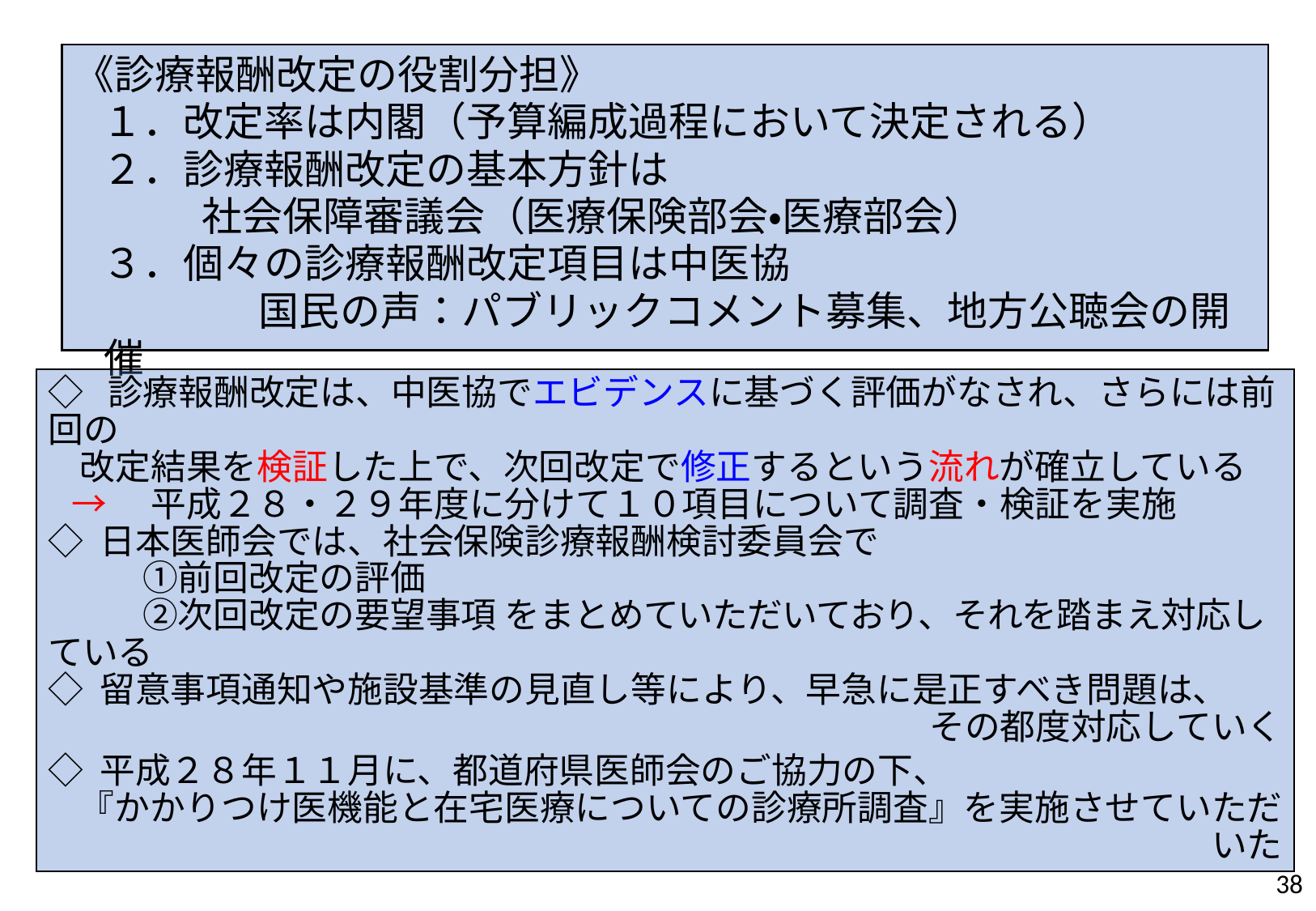

《診療報酬改定の役割分担》
  １．改定率は内閣（予算編成過程において決定される）
  ２．診療報酬改定の基本方針は
             社会保障審議会（医療保険部会・医療部会）
  ３．個々の診療報酬改定項目は中医協
　　　       国民の声：パブリックコメント募集、地方公聴会の開催
◇  診療報酬改定は、中医協でエビデンスに基づく評価がなされ、さらには前回の
   改定結果を検証した上で、次回改定で修正するという流れが確立している
   →　平成２８・２９年度に分けて１０項目について調査・検証を実施
◇ 日本医師会では、社会保険診療報酬検討委員会で
　　   ①前回改定の評価
　　   ②次回改定の要望事項 をまとめていただいており、それを踏まえ対応している
◇ 留意事項通知や施設基準の見直し等により、早急に是正すべき問題は、
その都度対応していく
◇ 平成２８年１１月に、都道府県医師会のご協力の下、
『かかりつけ医機能と在宅医療についての診療所調査』を実施させていただいた
38